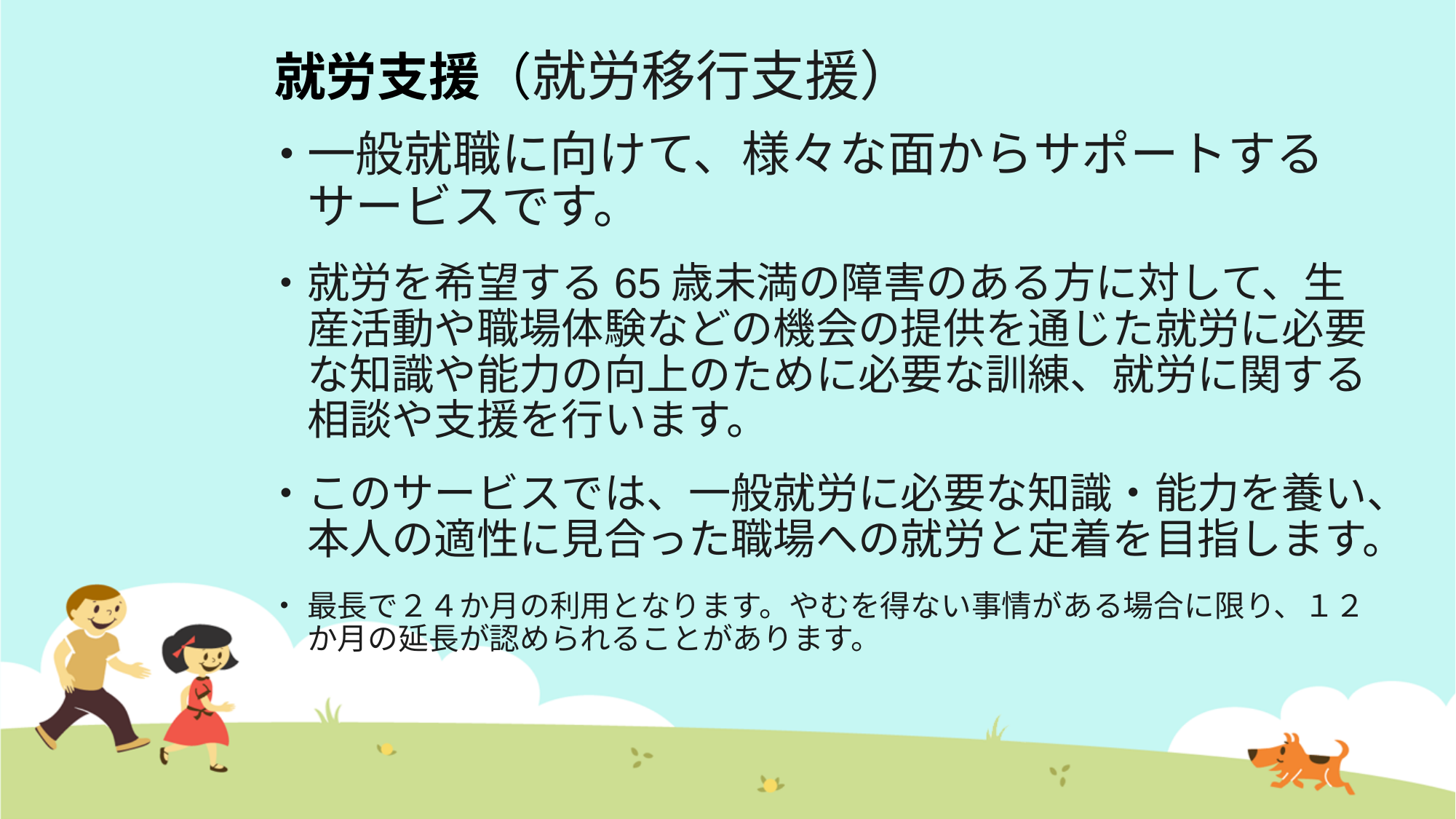

# 就労支援（就労移行支援）
一般就職に向けて、様々な面からサポートするサービスです。
就労を希望する65歳未満の障害のある方に対して、生産活動や職場体験などの機会の提供を通じた就労に必要な知識や能力の向上のために必要な訓練、就労に関する相談や支援を行います。
このサービスでは、一般就労に必要な知識・能力を養い、本人の適性に見合った職場への就労と定着を目指します。
最長で２４か月の利用となります。やむを得ない事情がある場合に限り、１２か月の延長が認められることがあります。